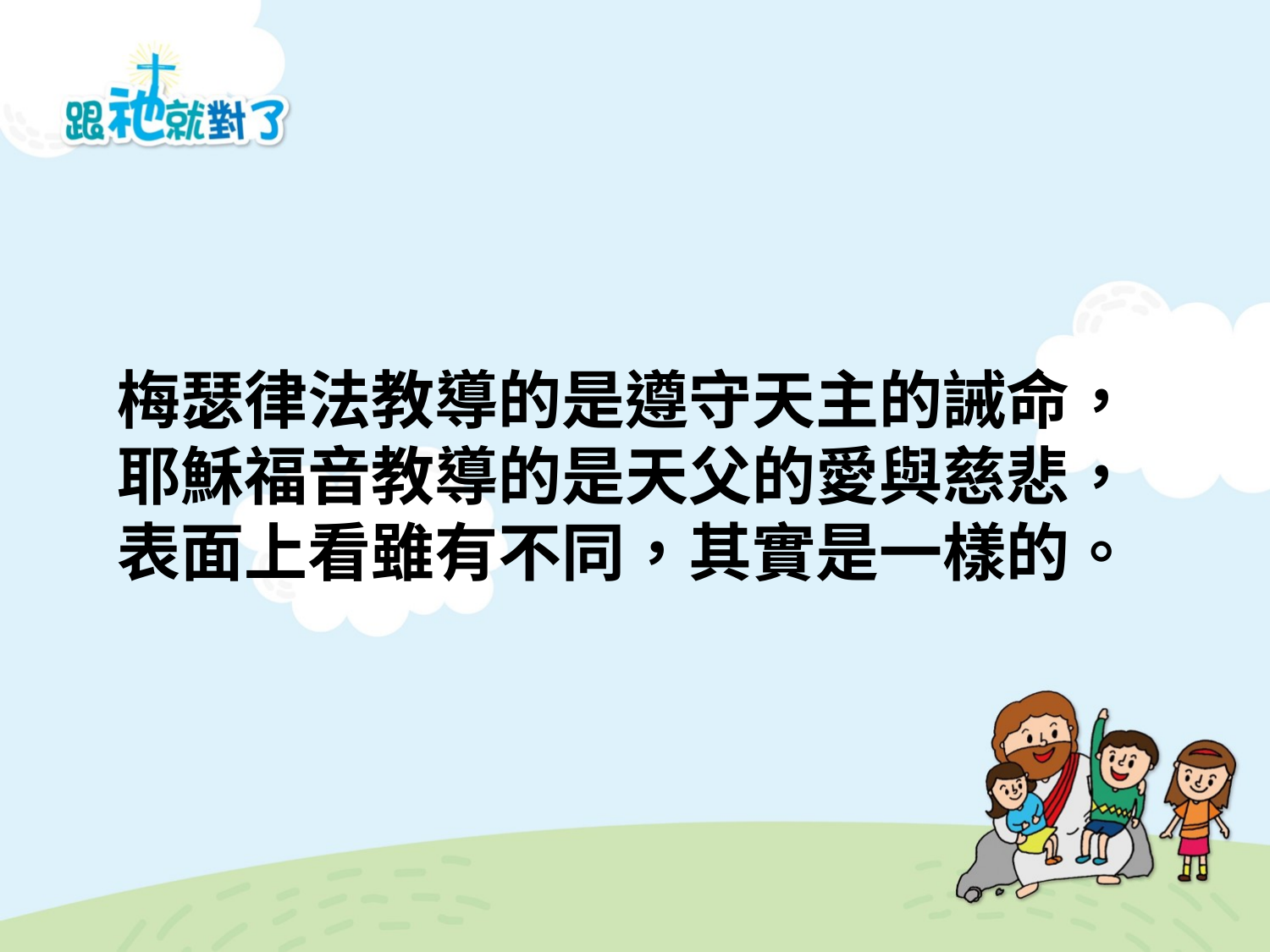

梅瑟律法教導的是遵守天主的誡命，耶穌福音教導的是天父的愛與慈悲，表面上看雖有不同，其實是一樣的。